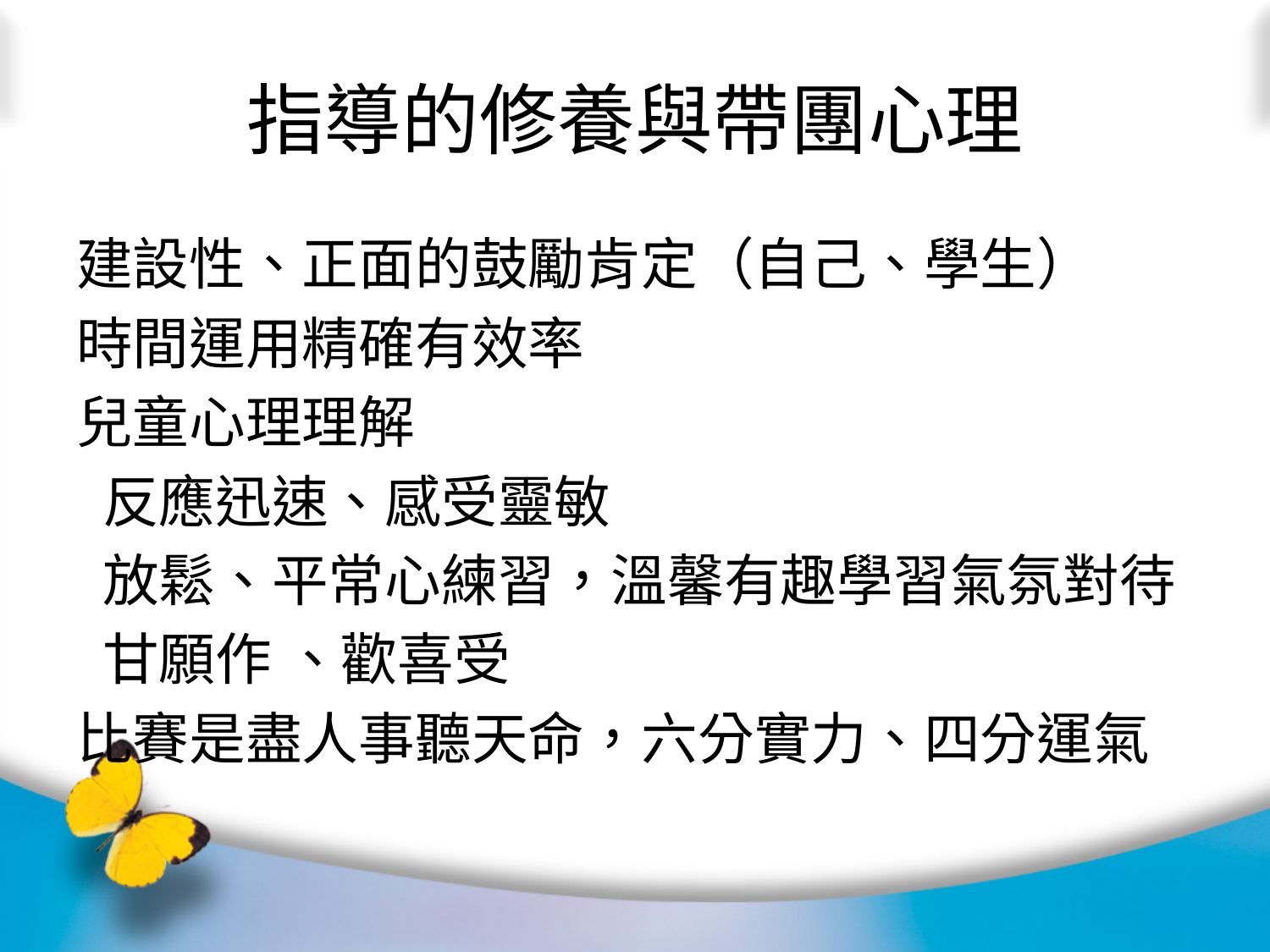

# 指導的修養與帶團心理
建設性、正面的鼓勵肯定（自己、學生）
時間運用精確有效率
兒童心理理解
 反應迅速、感受靈敏
 放鬆、平常心練習，溫馨有趣學習氣氛對待
 甘願作 、歡喜受
比賽是盡人事聽天命，六分實力、四分運氣